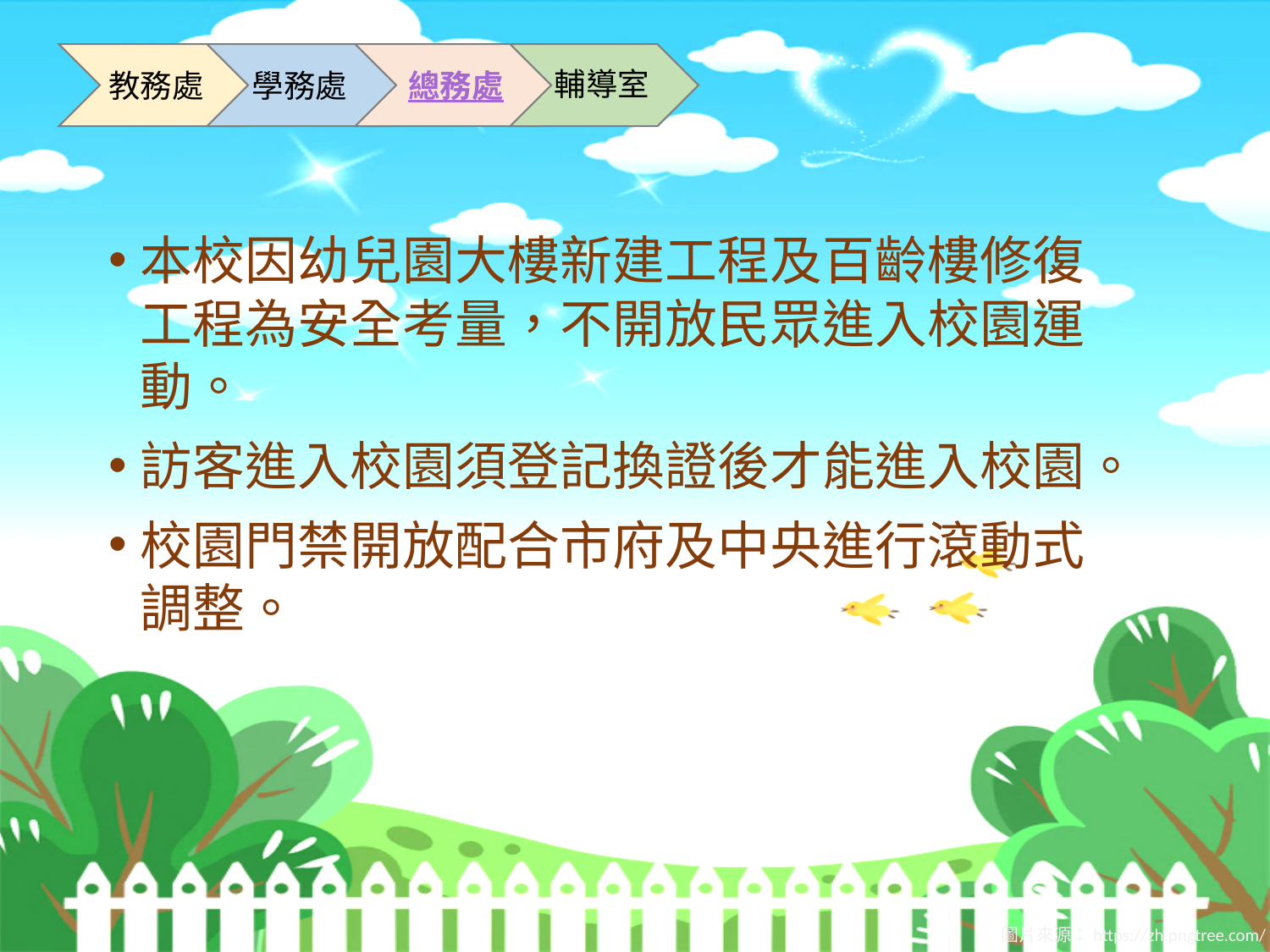

輔導室
教務處
學務處
總務處
本校因幼兒園大樓新建工程及百齡樓修復工程為安全考量，不開放民眾進入校園運動。
訪客進入校園須登記換證後才能進入校園。
校園門禁開放配合市府及中央進行滾動式調整。